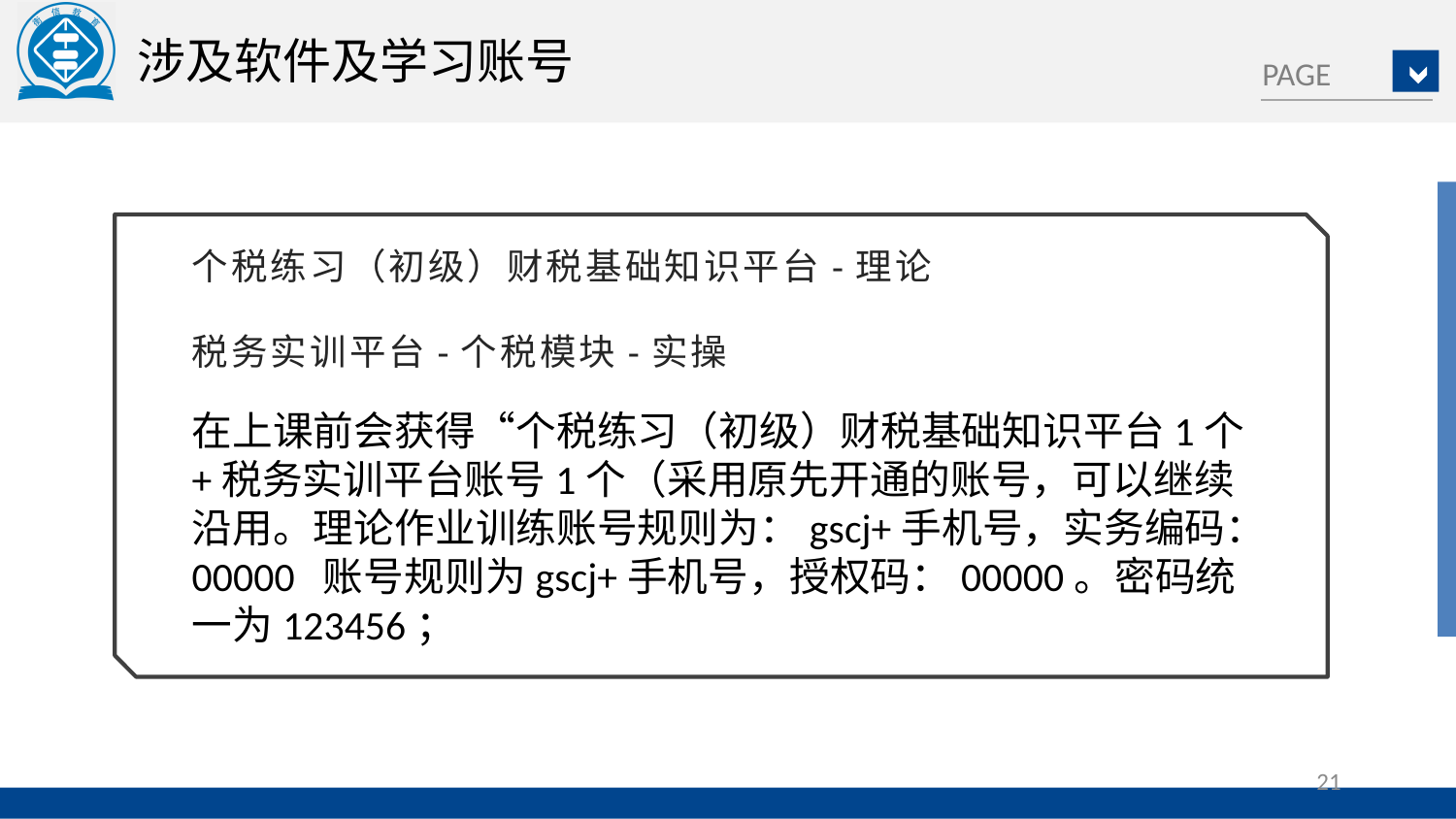

涉及软件及学习账号
21

个税练习（初级）财税基础知识平台-理论
税务实训平台-个税模块-实操
在上课前会获得“个税练习（初级）财税基础知识平台1个+税务实训平台账号1个（采用原先开通的账号，可以继续沿用。理论作业训练账号规则为：gscj+手机号，实务编码：00000  账号规则为gscj+手机号，授权码：00000。密码统一为123456；
21